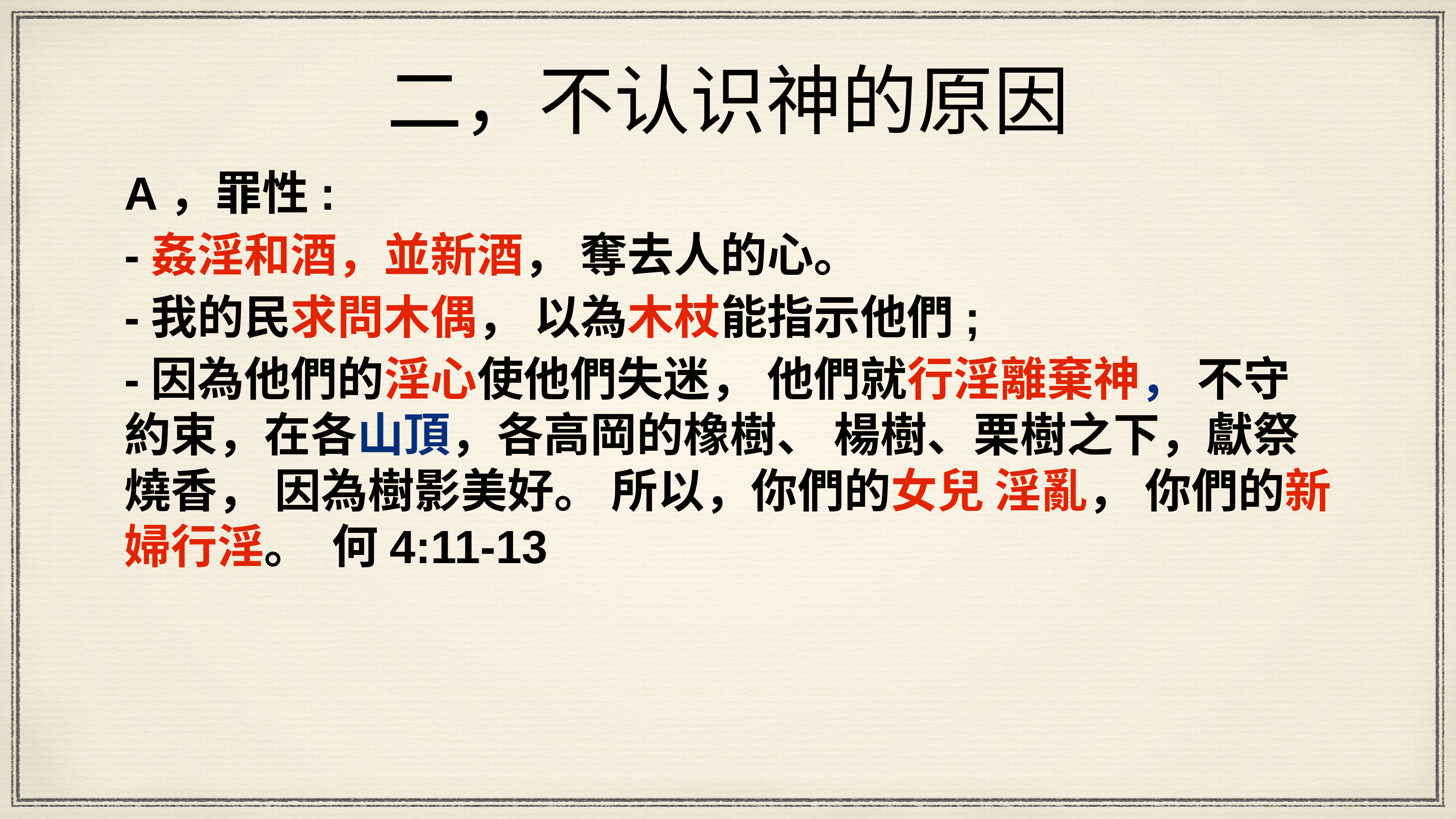

# 二，不认识神的原因
A，罪性:
-姦淫和酒，並新酒， 奪去人的心。
-我的⺠求問木偶， 以為木杖能指示他們;
-因為他們的淫心使他們失迷， 他們就行淫離棄神， 不守約束，在各山頂，各高岡的橡樹、 楊樹、栗樹之下，獻祭燒香， 因為樹影美好。 所以，你們的女兒 淫亂， 你們的新婦行淫。  何4:11-13